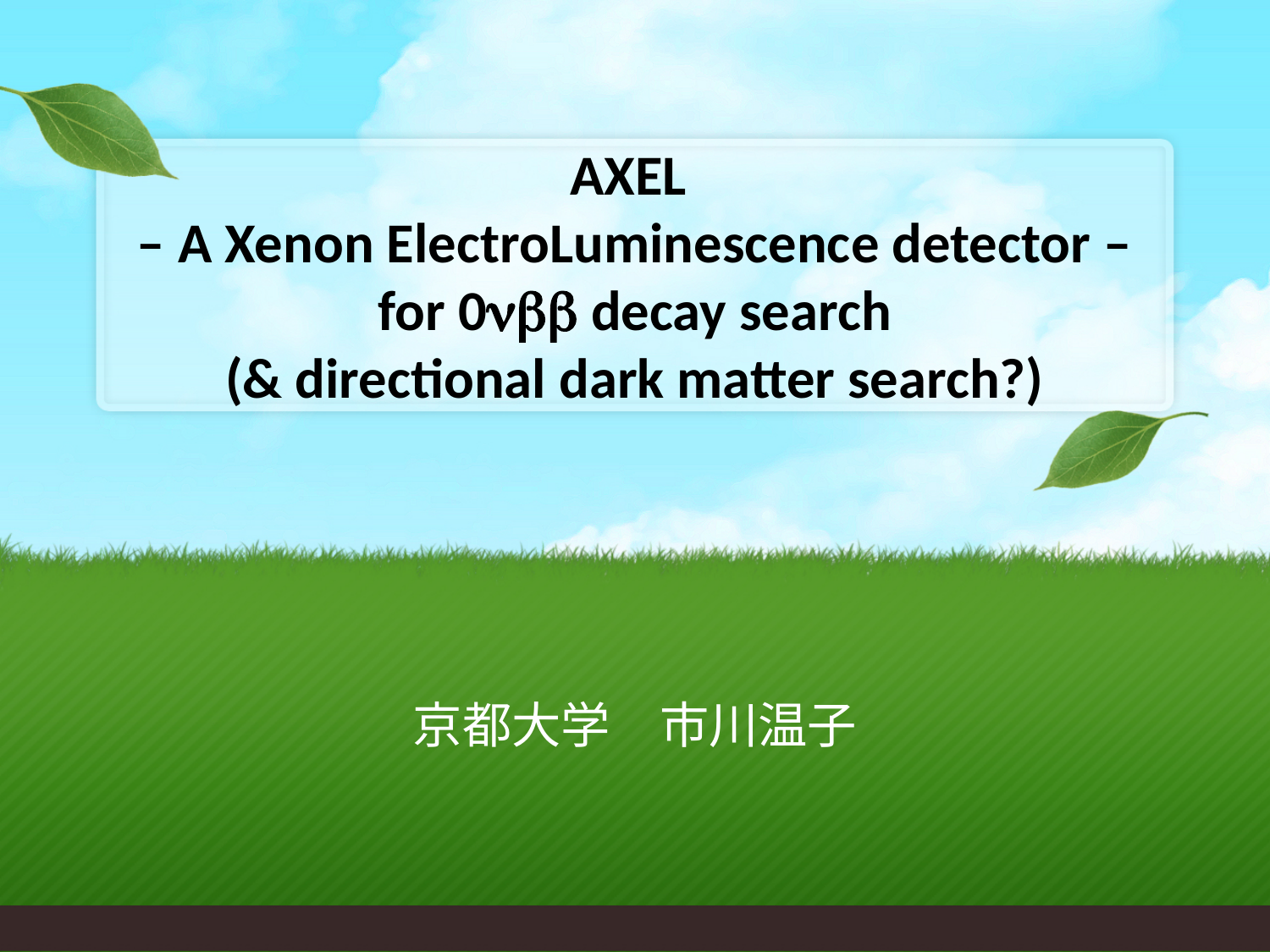

# AXEL – A Xenon ElectroLuminescence detector – for 0νββ decay search (& directional dark matter search?)
京都大学　市川温子